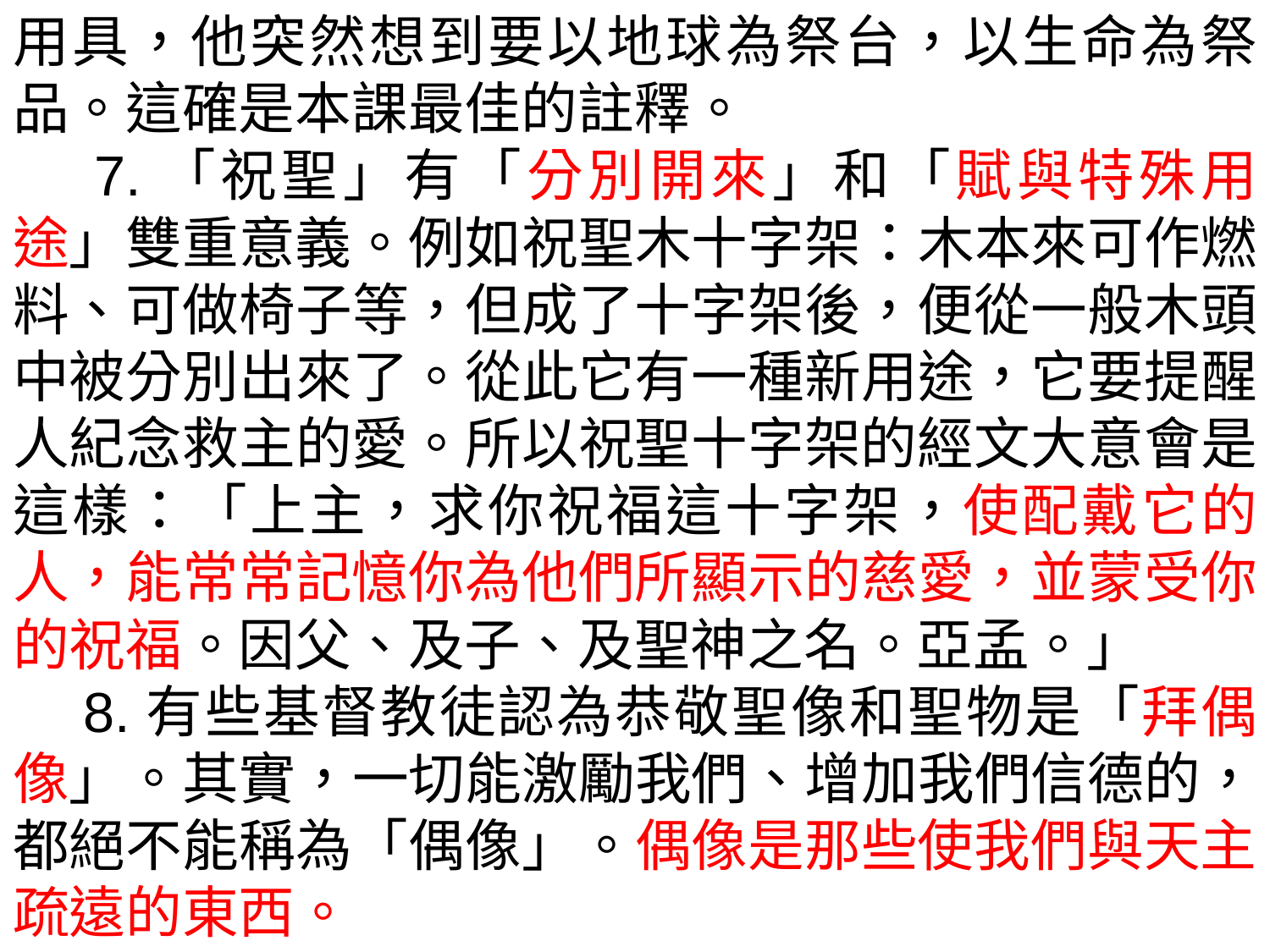

用具，他突然想到要以地球為祭台，以生命為祭品。這確是本課最佳的註釋。
    7.「祝聖」有「分別開來」和「賦與特殊用途」雙重意義。例如祝聖木十字架：木本來可作燃料、可做椅子等，但成了十字架後，便從一般木頭中被分別出來了。從此它有一種新用途，它要提醒人紀念救主的愛。所以祝聖十字架的經文大意會是這樣：「上主，求你祝福這十字架，使配戴它的人，能常常記憶你為他們所顯示的慈愛，並蒙受你的祝福。因父、及子、及聖神之名。亞孟。」
    8.有些基督教徒認為恭敬聖像和聖物是「拜偶像」。其實，一切能激勵我們、增加我們信德的，都絕不能稱為「偶像」。偶像是那些使我們與天主疏遠的東西。